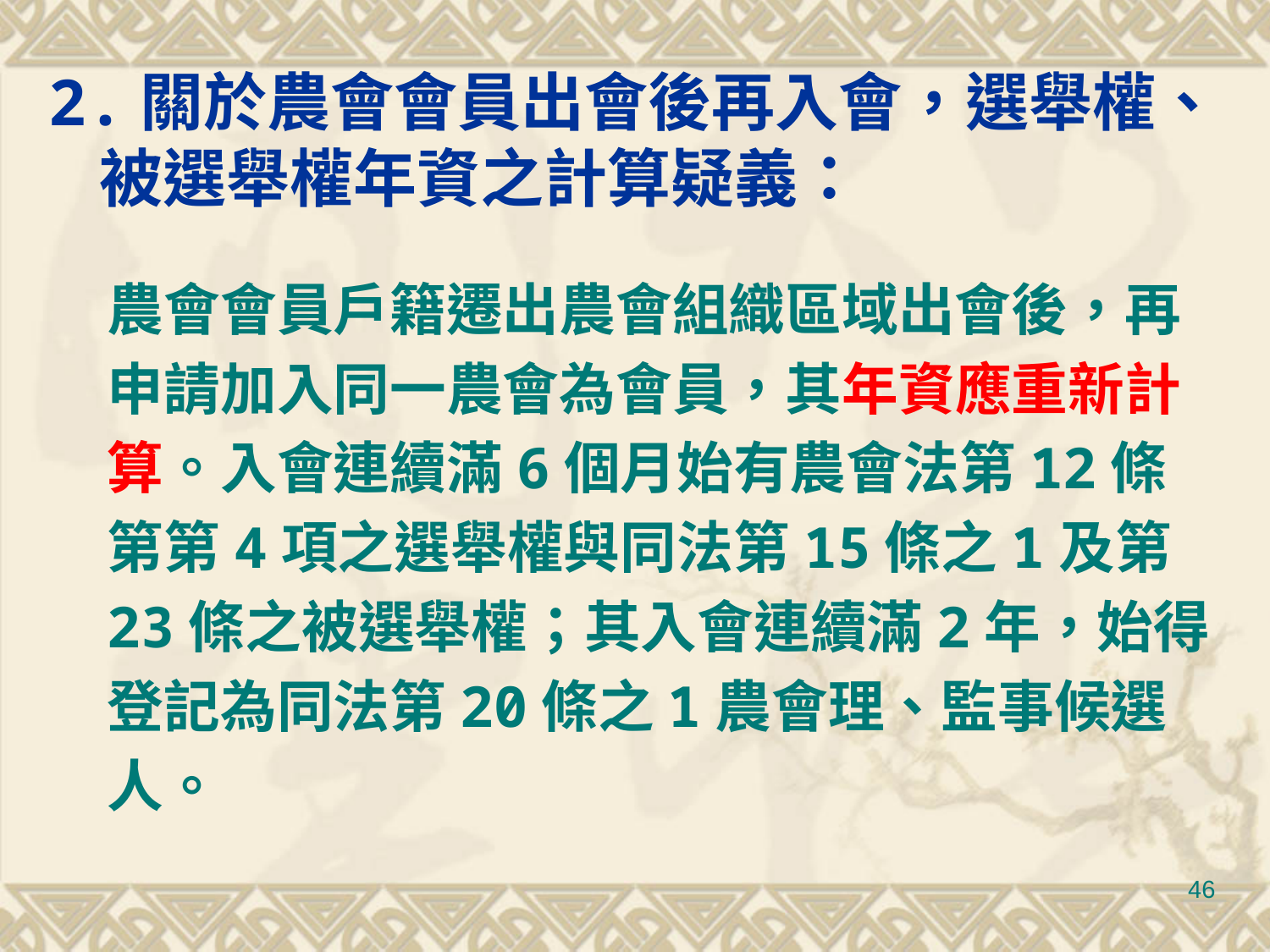

2.關於農會會員出會後再入會，選舉權、被選舉權年資之計算疑義：
農會會員戶籍遷出農會組織區域出會後，再申請加入同一農會為會員，其年資應重新計算。入會連續滿6個月始有農會法第12條第第4項之選舉權與同法第15條之1及第23條之被選舉權；其入會連續滿2年，始得登記為同法第20條之1農會理、監事候選人。
46